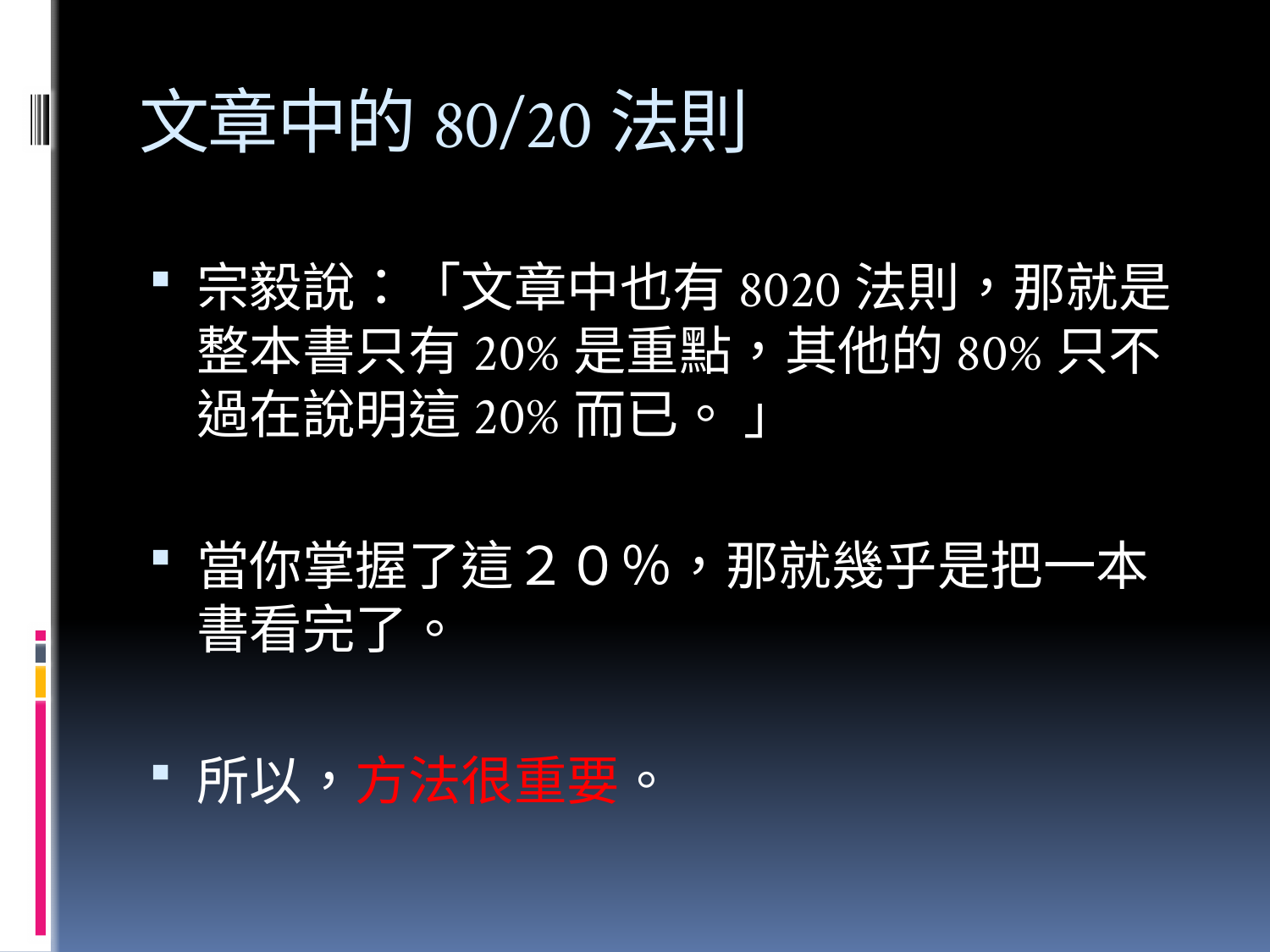

# 文章中的80/20法則
宗毅說：「文章中也有8020法則，那就是整本書只有20%是重點，其他的80%只不過在說明這20%而已。 」

當你掌握了這２０％，那就幾乎是把一本書看完了。

所以，方法很重要。